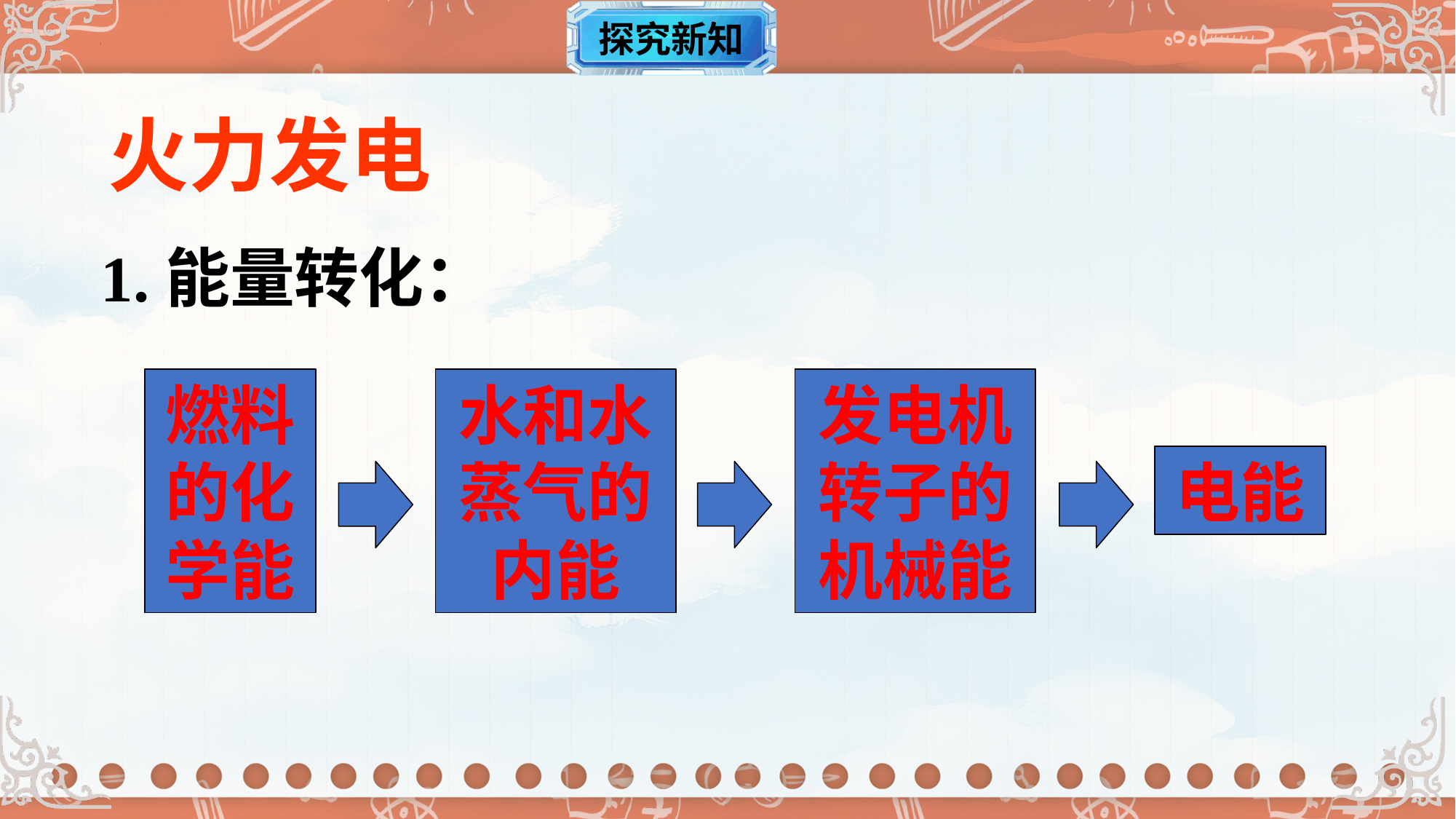

火力发电
1.能量转化：
燃料的化学能
水和水蒸气的内能
发电机转子的机械能
电能